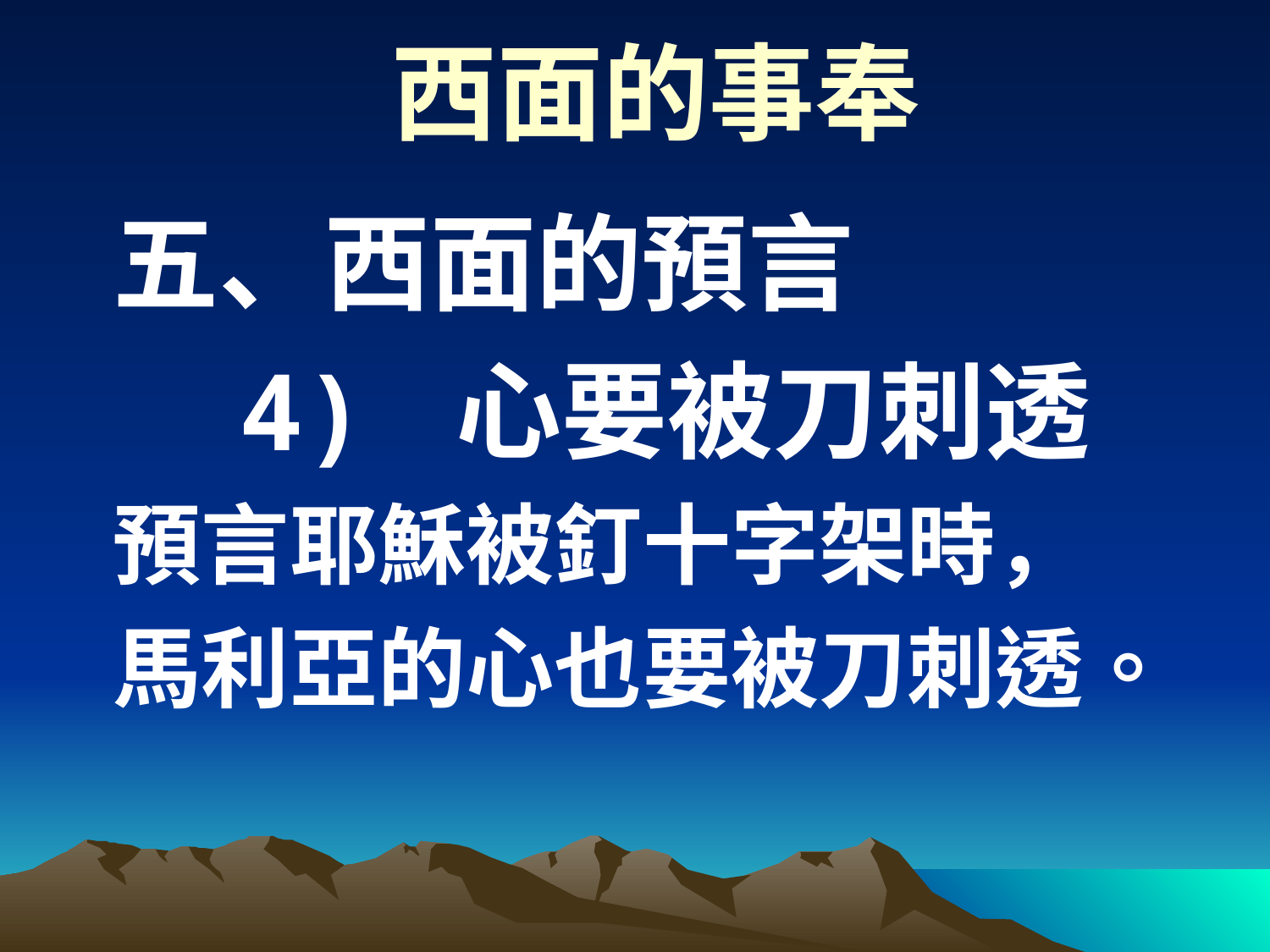

# 西面的事奉
五、西面的預言
  4) 心要被刀刺透
預言耶穌被釘十字架時，
馬利亞的心也要被刀刺透。